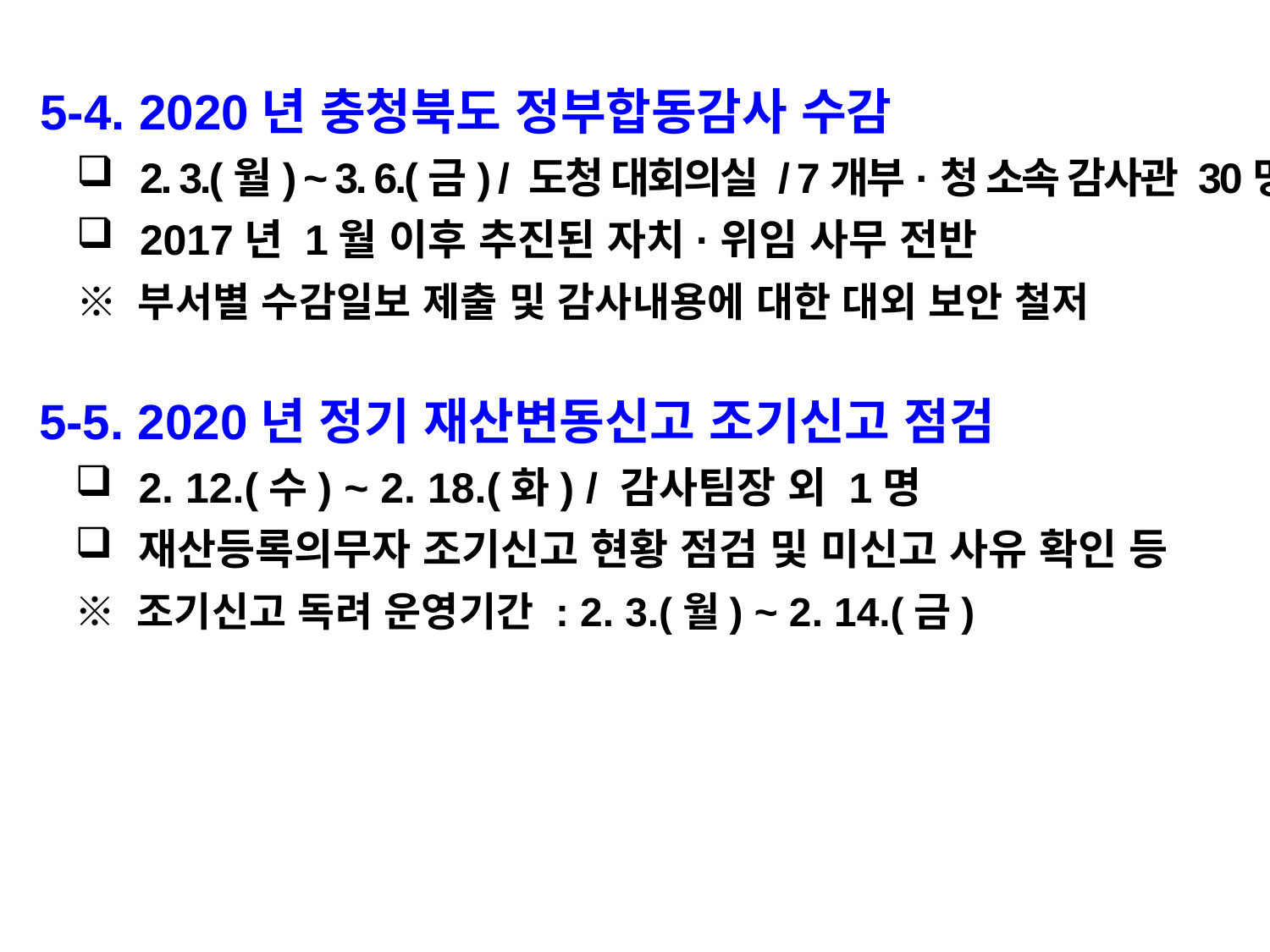

5-4. 2020년 충청북도 정부합동감사 수감
2. 3.(월) ~ 3. 6.(금) / 도청 대회의실 / 7개부·청 소속 감사관 30명
2017년 1월 이후 추진된 자치·위임 사무 전반
※ 부서별 수감일보 제출 및 감사내용에 대한 대외 보안 철저

  5-5. 2020년 정기 재산변동신고 조기신고 점검
2. 12.(수) ~ 2. 18.(화) / 감사팀장 외 1명
재산등록의무자 조기신고 현황 점검 및 미신고 사유 확인 등
※ 조기신고 독려 운영기간 : 2. 3.(월) ~ 2. 14.(금)